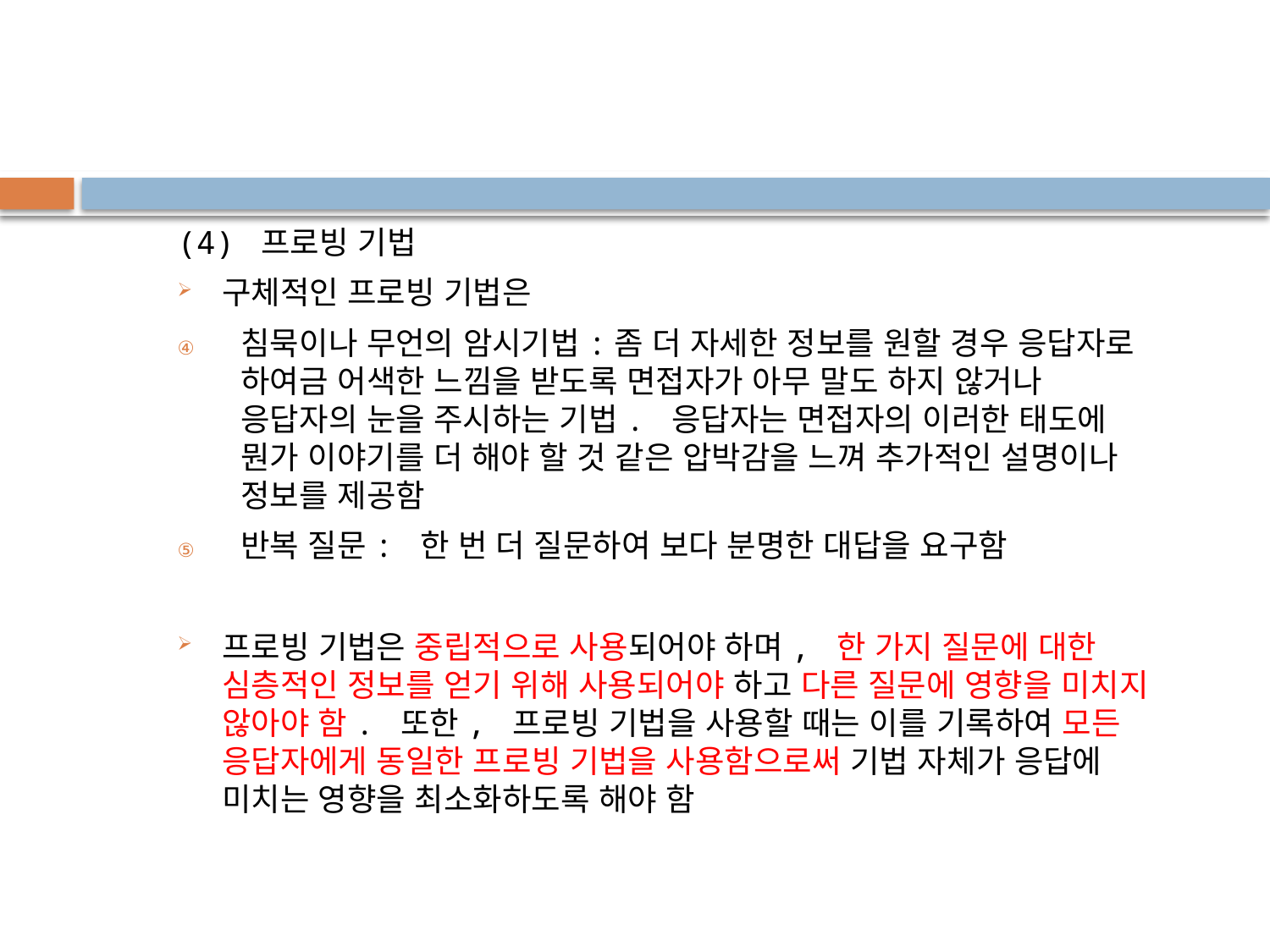

(4) 프로빙 기법
구체적인 프로빙 기법은
침묵이나 무언의 암시기법:좀 더 자세한 정보를 원할 경우 응답자로 하여금 어색한 느낌을 받도록 면접자가 아무 말도 하지 않거나 응답자의 눈을 주시하는 기법. 응답자는 면접자의 이러한 태도에 뭔가 이야기를 더 해야 할 것 같은 압박감을 느껴 추가적인 설명이나 정보를 제공함
반복 질문: 한 번 더 질문하여 보다 분명한 대답을 요구함

프로빙 기법은 중립적으로 사용되어야 하며, 한 가지 질문에 대한 심층적인 정보를 얻기 위해 사용되어야 하고 다른 질문에 영향을 미치지 않아야 함. 또한, 프로빙 기법을 사용할 때는 이를 기록하여 모든 응답자에게 동일한 프로빙 기법을 사용함으로써 기법 자체가 응답에 미치는 영향을 최소화하도록 해야 함